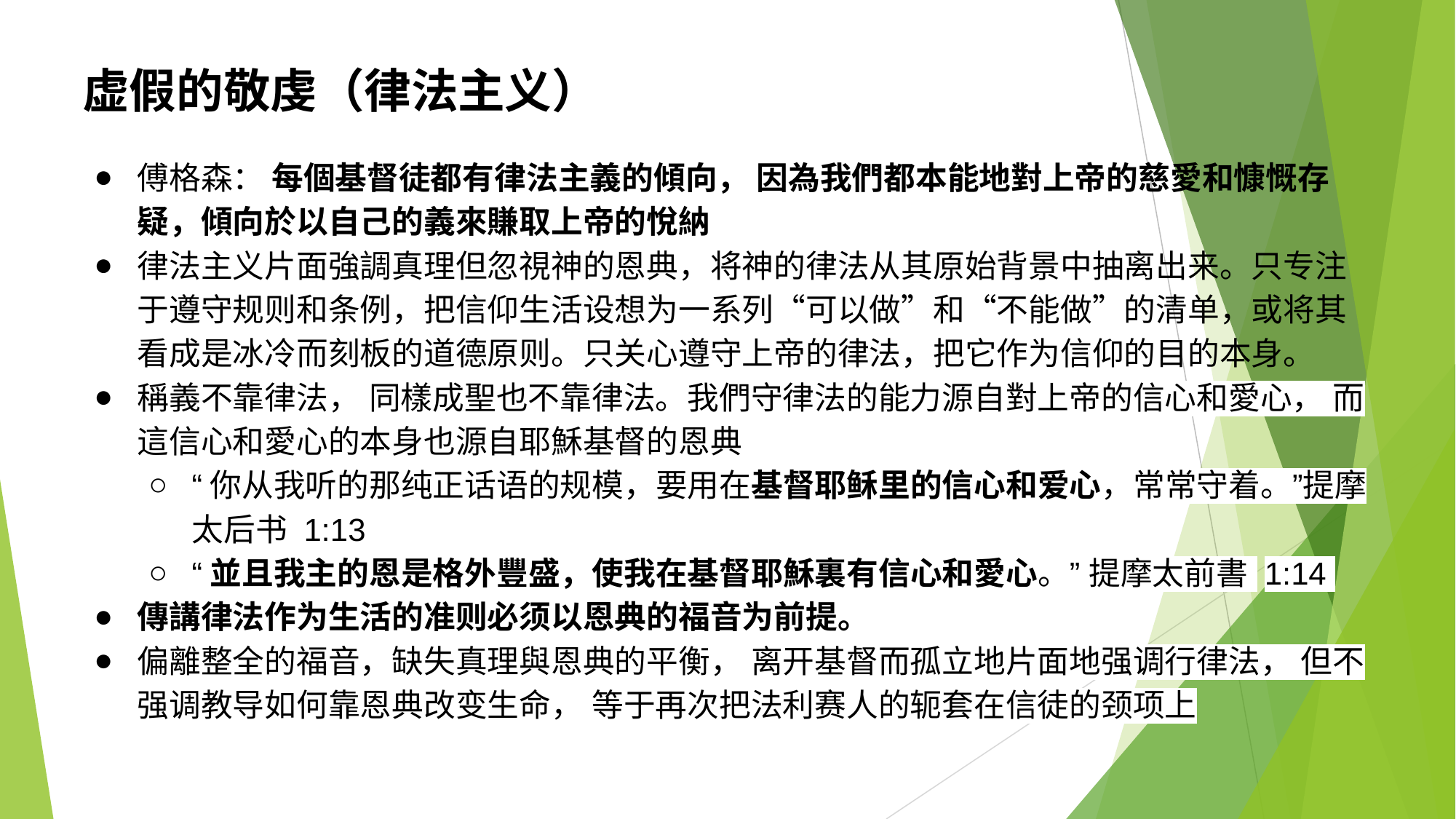

虚假的敬虔（律法主义）
傅格森： 每個基督徒都有律法主義的傾向， 因為我們都本能地對上帝的慈愛和慷慨存疑，傾向於以自己的義來賺取上帝的悅納
律法主义片面強調真理但忽視神的恩典，将神的律法从其原始背景中抽离出来。只专注于遵守规则和条例，把信仰生活设想为一系列“可以做”和“不能做”的清单，或将其看成是冰冷而刻板的道德原则。只关心遵守上帝的律法，把它作为信仰的目的本身。
稱義不靠律法， 同樣成聖也不靠律法。我們守律法的能力源自對上帝的信心和愛心， 而這信心和愛心的本身也源自耶穌基督的恩典
“你从我听的那纯正话语的规模，要用在基督耶稣里的信心和爱心，常常守着。”‭‭提摩太后书‬ ‭1‬:‭13‬
“並且我主的恩是格外豐盛，使我在基督耶穌裏有信心和愛心。” 提摩太前書‬ ‭1‬:‭14‬ ‭
傳講律法作为生活的准则必须以恩典的福音为前提。
偏離整全的福音，缺失真理與恩典的平衡， 离开基督而孤立地片面地强调行律法， 但不强调教导如何靠恩典改变生命， 等于再次把法利赛人的轭套在信徒的颈项上